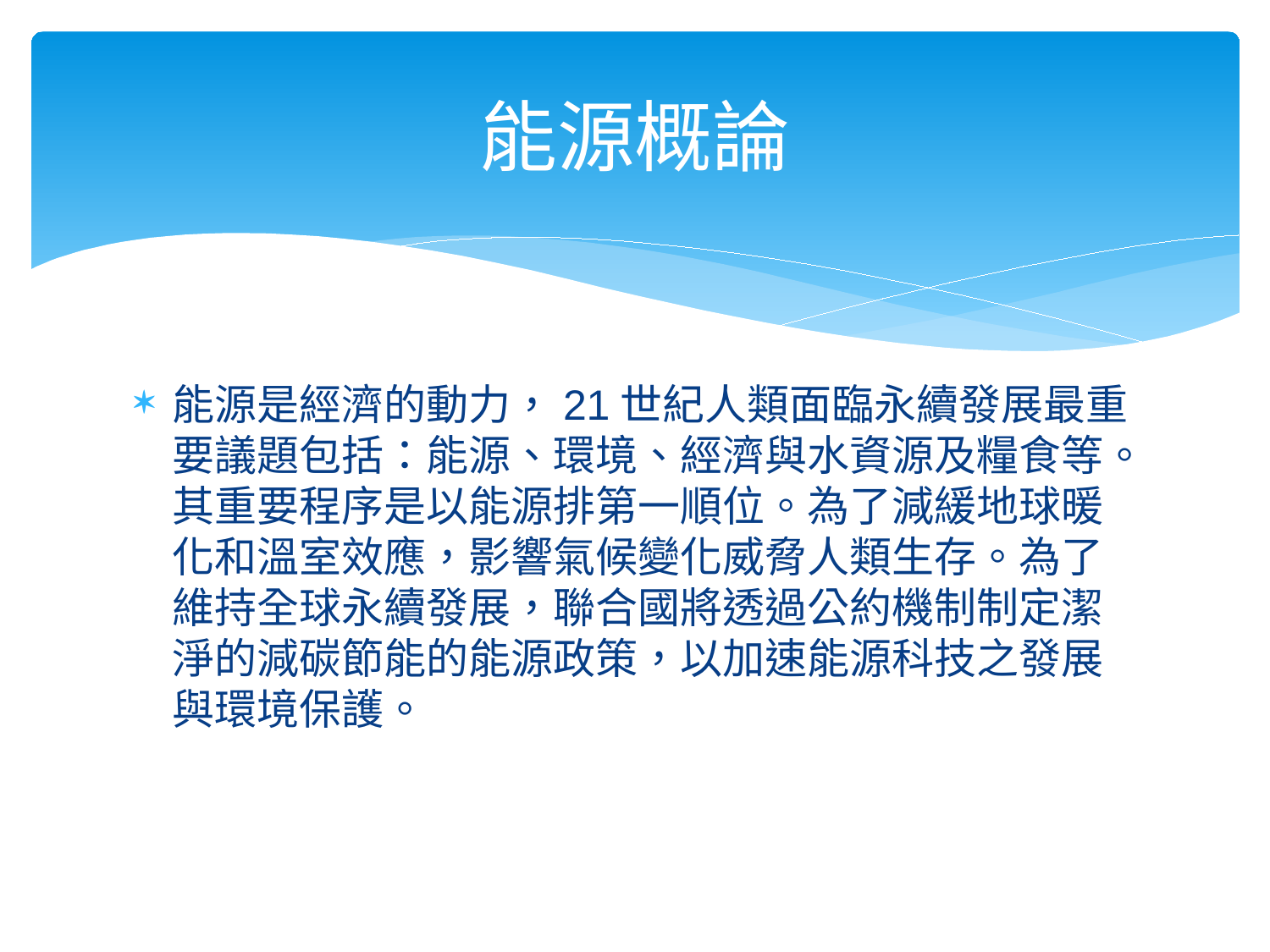

# 能源概論
能源是經濟的動力，21世紀人類面臨永續發展最重要議題包括：能源、環境、經濟與水資源及糧食等。其重要程序是以能源排第一順位。為了減緩地球暖化和溫室效應，影響氣候變化威脅人類生存。為了維持全球永續發展，聯合國將透過公約機制制定潔淨的減碳節能的能源政策，以加速能源科技之發展與環境保護。